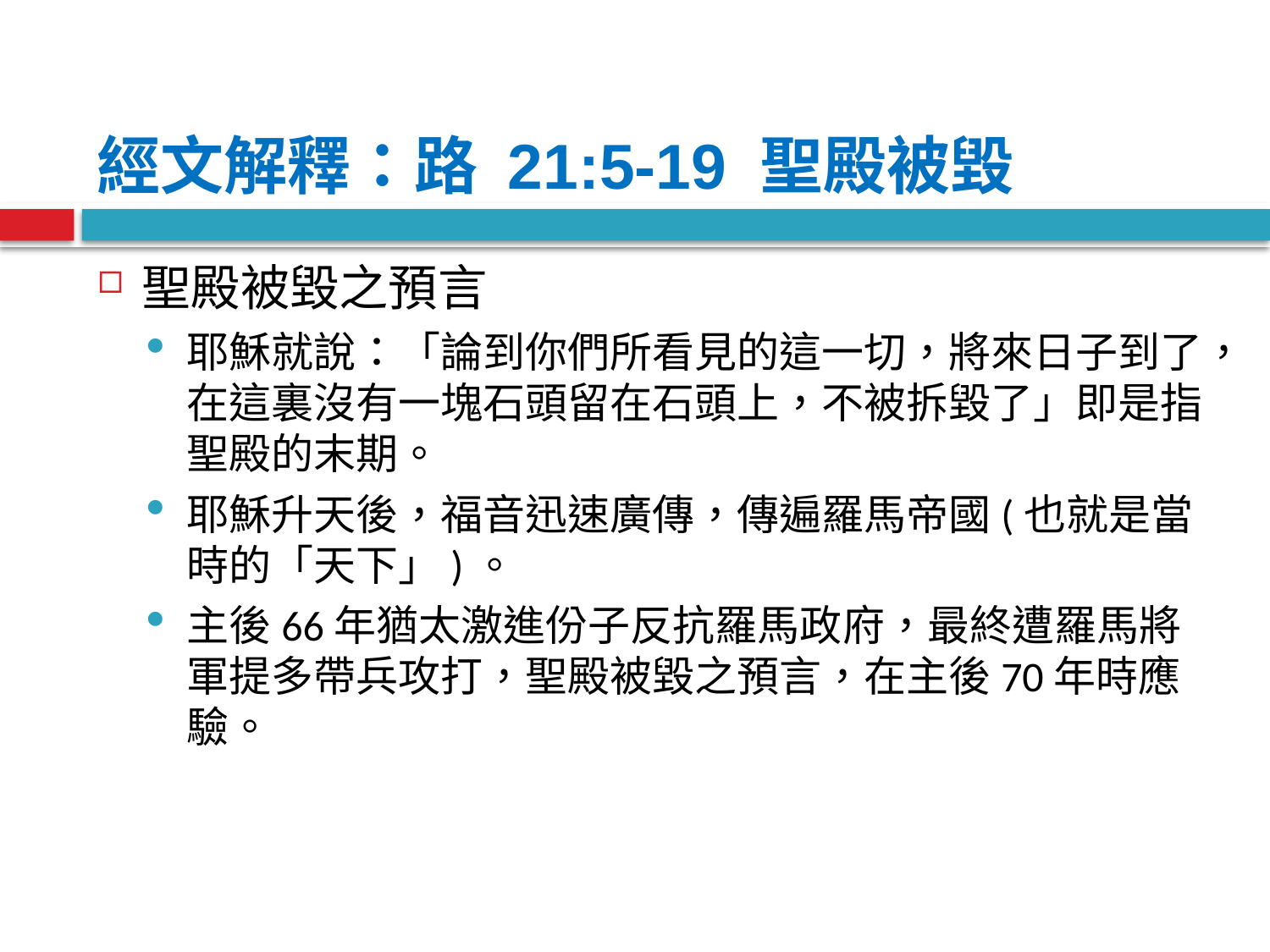

# 經文解釋：路 21:5-19 聖殿被毀
聖殿被毀之預言
耶穌就說：「論到你們所看見的這一切，將來日子到了，在這裏沒有一塊石頭留在石頭上，不被拆毀了」即是指聖殿的末期。
耶穌升天後，福音迅速廣傳，傳遍羅馬帝國(也就是當時的「天下」)。
主後66年猶太激進份子反抗羅馬政府，最終遭羅馬將軍提多帶兵攻打，聖殿被毀之預言，在主後70年時應驗。